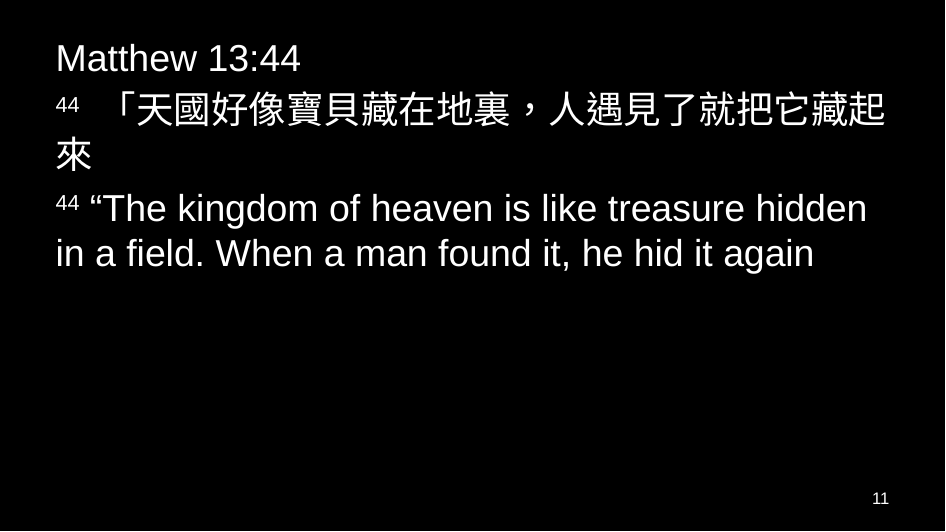

Matthew 13:44
44 「天國好像寶貝藏在地裏，人遇見了就把它藏起來
44 “The kingdom of heaven is like treasure hidden in a field. When a man found it, he hid it again
11